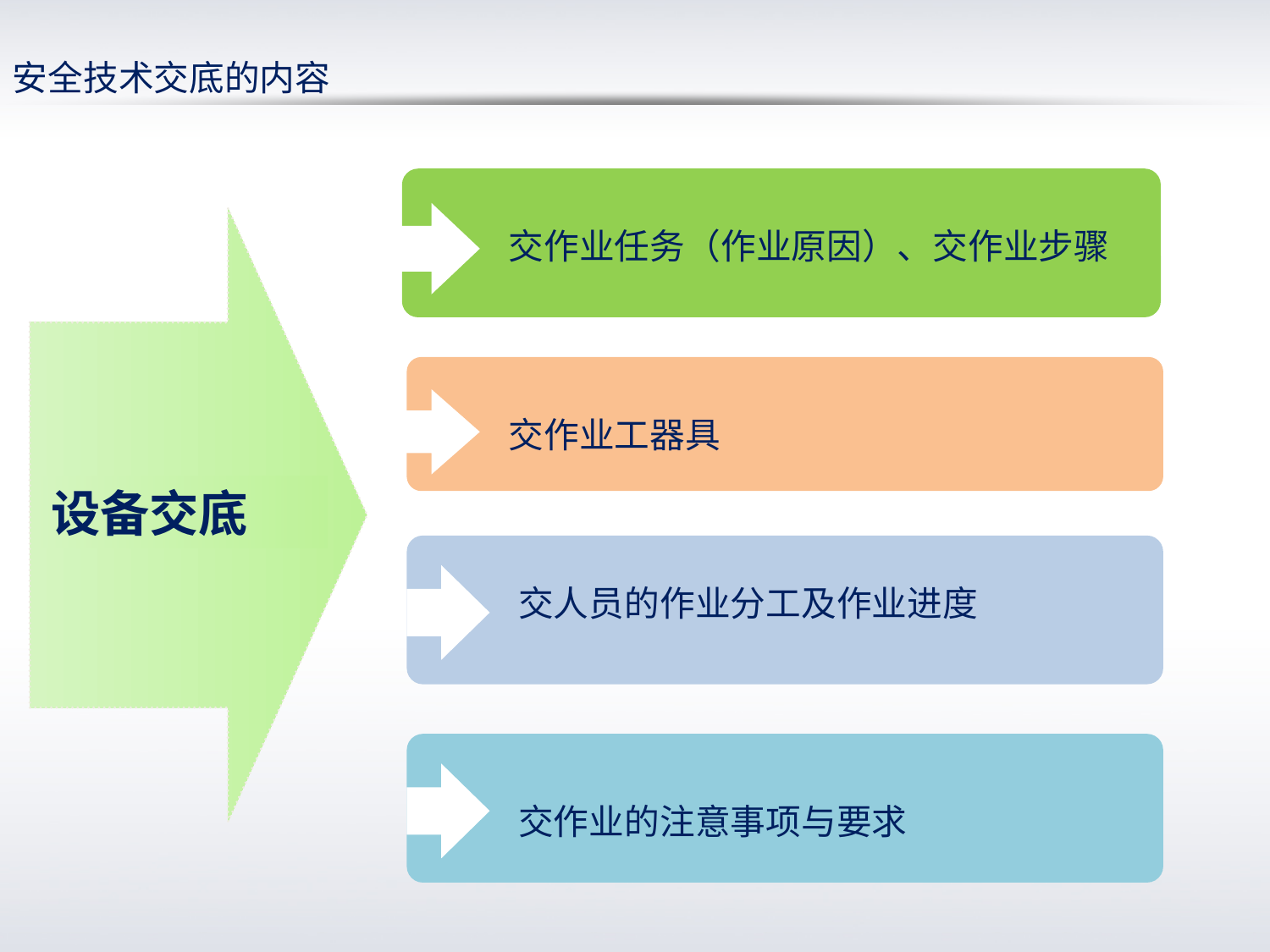

安全技术交底的内容

交作业任务（作业原因）、交作业步骤

设备交底

交作业工器具

交人员的作业分工及作业进度

交作业的注意事项与要求
21